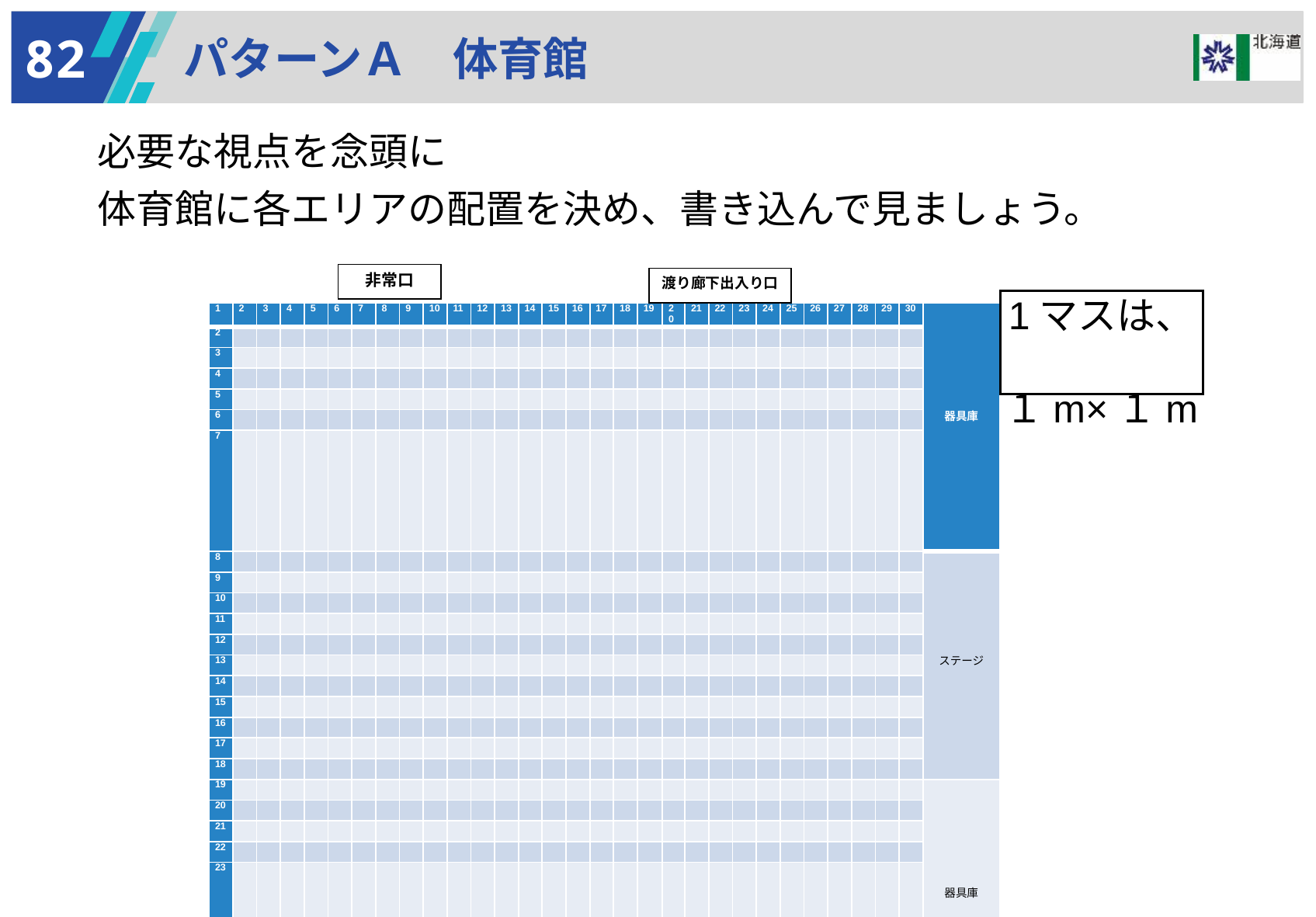

82
パターンＡ　体育館
必要な視点を念頭に
体育館に各エリアの配置を決め、書き込んで見ましょう。

非常口
渡り廊下出入り口
1マスは、
１m×１m
| 1 | 2 | 3 | 4 | 5 | 6 | 7 | 8 | 9 | 10 | 11 | 12 | 13 | 14 | 15 | 16 | 17 | 18 | 19 | 20 | 21 | 22 | 23 | 24 | 25 | 26 | 27 | 28 | 29 | 30 | 器具庫 |
| --- | --- | --- | --- | --- | --- | --- | --- | --- | --- | --- | --- | --- | --- | --- | --- | --- | --- | --- | --- | --- | --- | --- | --- | --- | --- | --- | --- | --- | --- | --- |
| 2 |  |  |  |  |  |  |  |  |  |  |  |  |  |  |  |  |  |  |  |  |  |  |  |  |  |  |  |  |  |  |
| 3 |  |  |  |  |  |  |  |  |  |  |  |  |  |  |  |  |  |  |  |  |  |  |  |  |  |  |  |  |  |  |
| 4 |  |  |  |  |  |  |  |  |  |  |  |  |  |  |  |  |  |  |  |  |  |  |  |  |  |  |  |  |  |  |
| 5 |  |  |  |  |  |  |  |  |  |  |  |  |  |  |  |  |  |  |  |  |  |  |  |  |  |  |  |  |  |  |
| 6 |  |  |  |  |  |  |  |  |  |  |  |  |  |  |  |  |  |  |  |  |  |  |  |  |  |  |  |  |  |  |
| 7 |  |  |  |  |  |  |  |  |  |  |  |  |  |  |  |  |  |  |  |  |  |  |  |  |  |  |  |  |  |  |
| 8 |  |  |  |  |  |  |  |  |  |  |  |  |  |  |  |  |  |  |  |  |  |  |  |  |  |  |  |  |  | ステージ |
| 9 |  |  |  |  |  |  |  |  |  |  |  |  |  |  |  |  |  |  |  |  |  |  |  |  |  |  |  |  |  |  |
| 10 |  |  |  |  |  |  |  |  |  |  |  |  |  |  |  |  |  |  |  |  |  |  |  |  |  |  |  |  |  |  |
| 11 |  |  |  |  |  |  |  |  |  |  |  |  |  |  |  |  |  |  |  |  |  |  |  |  |  |  |  |  |  |  |
| 12 |  |  |  |  |  |  |  |  |  |  |  |  |  |  |  |  |  |  |  |  |  |  |  |  |  |  |  |  |  |  |
| 13 |  |  |  |  |  |  |  |  |  |  |  |  |  |  |  |  |  |  |  |  |  |  |  |  |  |  |  |  |  |  |
| 14 |  |  |  |  |  |  |  |  |  |  |  |  |  |  |  |  |  |  |  |  |  |  |  |  |  |  |  |  |  |  |
| 15 |  |  |  |  |  |  |  |  |  |  |  |  |  |  |  |  |  |  |  |  |  |  |  |  |  |  |  |  |  |  |
| 16 |  |  |  |  |  |  |  |  |  |  |  |  |  |  |  |  |  |  |  |  |  |  |  |  |  |  |  |  |  |  |
| 17 |  |  |  |  |  |  |  |  |  |  |  |  |  |  |  |  |  |  |  |  |  |  |  |  |  |  |  |  |  |  |
| 18 |  |  |  |  |  |  |  |  |  |  |  |  |  |  |  |  |  |  |  |  |  |  |  |  |  |  |  |  |  |  |
| 19 |  |  |  |  |  |  |  |  |  |  |  |  |  |  |  |  |  |  |  |  |  |  |  |  |  |  |  |  |  | 器具庫 |
| 20 |  |  |  |  |  |  |  |  |  |  |  |  |  |  |  |  |  |  |  |  |  |  |  |  |  |  |  |  |  |  |
| 21 |  |  |  |  |  |  |  |  |  |  |  |  |  |  |  |  |  |  |  |  |  |  |  |  |  |  |  |  |  |  |
| 22 |  |  |  |  |  |  |  |  |  |  |  |  |  |  |  |  |  |  |  |  |  |  |  |  |  |  |  |  |  |  |
| 23 |  |  |  |  |  |  |  |  |  |  |  |  |  |  |  |  |  |  |  |  |  |  |  |  |  |  |  |  |  |  |